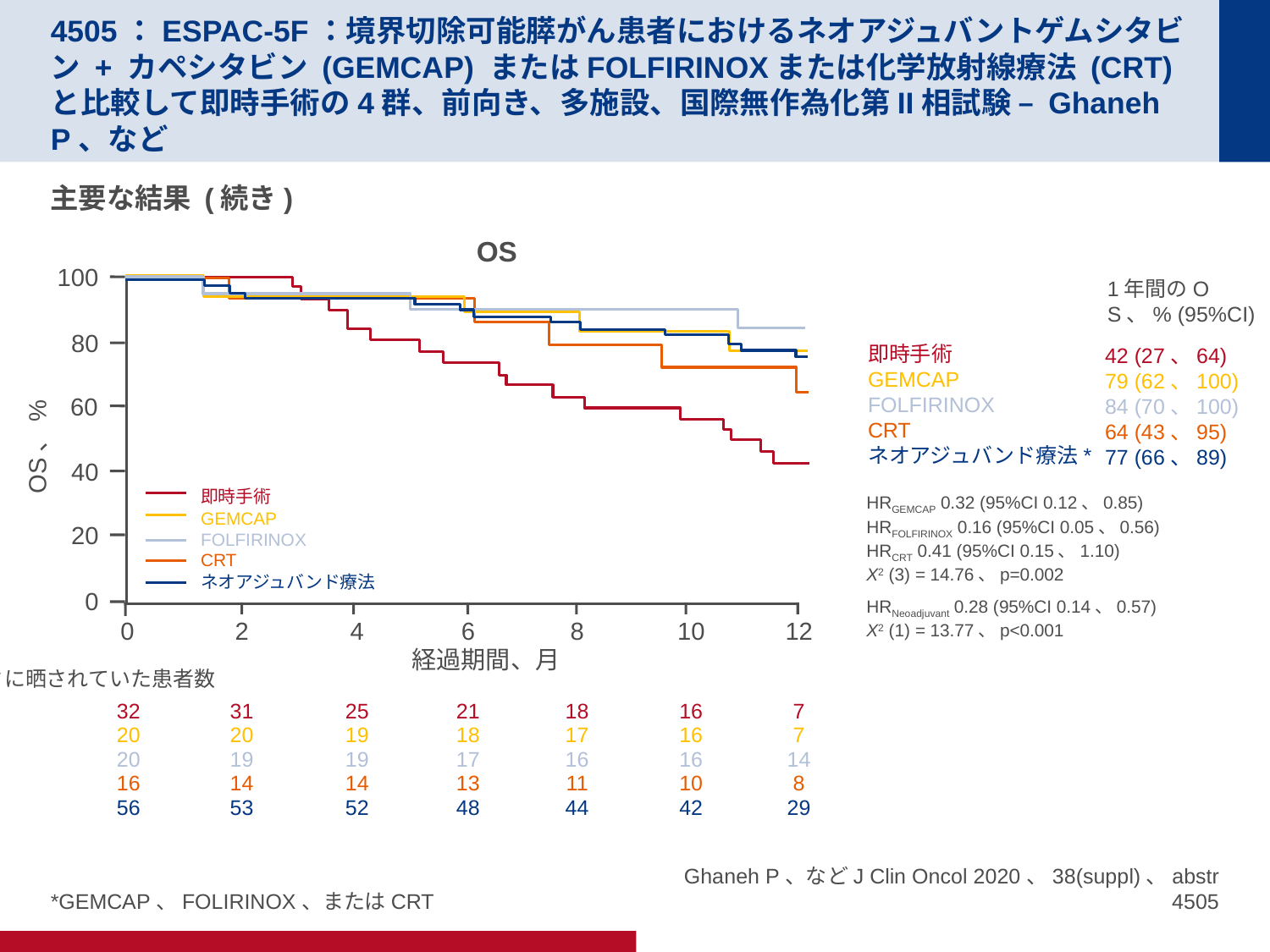

# 4505：ESPAC-5F：境界切除可能膵がん患者におけるネオアジュバントゲムシタビン + カペシタビン (GEMCAP) またはFOLFIRINOXまたは化学放射線療法 (CRT) と比較して即時手術の4群、前向き、多施設、国際無作為化第II相試験 – Ghaneh P、など
主要な結果 (続き)

OS
100

80

60

OS、%
40

20

0

0
2
4
6
8
10
12
経過期間、月
1年間のOS、% (95%CI)

即時手術
GEMCAP
FOLFIRINOX
CRT
ネオアジュバンド療法*
42 (27、64)
79 (62、100)
84 (70、100)
64 (43、95)
77 (66、89)

即時手術
GEMCAP
FOLFIRINOX
CRT
ネオアジュバンド療法
HRGEMCAP 0.32 (95%CI 0.12、0.85)
HRFOLFIRINOX 0.16 (95%CI 0.05、0.56)
HRCRT 0.41 (95%CI 0.15、1.10)
X2 (3) = 14.76、p=0.002
HRNeoadjuvant 0.28 (95%CI 0.14、0.57)
X2 (1) = 13.77、p<0.001
リスクに晒されていた患者数
32
31
25
21
18
16
7
20
20
19
18
17
16
7
20
19
19
17
16
16
14
16
14
14
13
11
10
8
56
53
52
48
44
42
29
*GEMCAP、FOLIRINOX、またはCRT
Ghaneh P、などJ Clin Oncol 2020、38(suppl)、abstr 4505